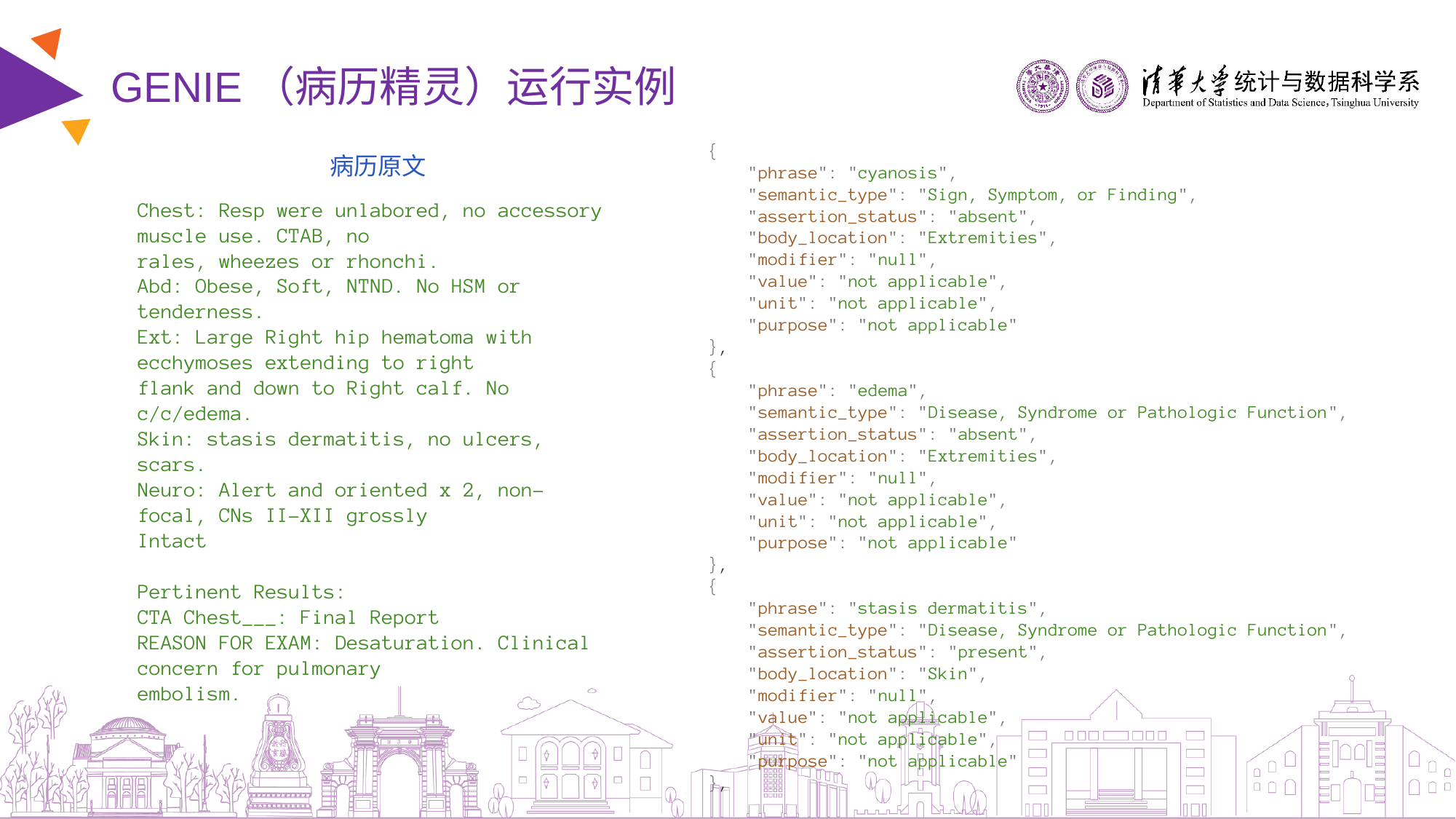

# GENIE（病历精灵）运行实例
{
    "phrase": "cyanosis",
    "semantic_type": "Sign, Symptom, or Finding",
    "assertion_status": "absent",
    "body_location": "Extremities",
    "modifier": "null",
    "value": "not applicable",
    "unit": "not applicable",
    "purpose": "not applicable"
},
{
    "phrase": "edema",
    "semantic_type": "Disease, Syndrome or Pathologic Function",
    "assertion_status": "absent",
    "body_location": "Extremities",
    "modifier": "null",
    "value": "not applicable",
    "unit": "not applicable",
    "purpose": "not applicable"
},
{
    "phrase": "stasis dermatitis",
    "semantic_type": "Disease, Syndrome or Pathologic Function",
    "assertion_status": "present",
    "body_location": "Skin",
    "modifier": "null",
    "value": "not applicable",
    "unit": "not applicable",
    "purpose": "not applicable"
},
病历原文
Chest: Resp were unlabored, no accessory muscle use. CTAB, no
rales, wheezes or rhonchi.
Abd: Obese, Soft, NTND. No HSM or tenderness.
Ext: Large Right hip hematoma with ecchymoses extending to right
flank and down to Right calf. No c/c/edema.
Skin: stasis dermatitis, no ulcers, scars.
Neuro: Alert and oriented x 2, non- focal, CNs II-XII grossly
Intact

Pertinent Results:
CTA Chest___: Final Report
REASON FOR EXAM: Desaturation. Clinical concern for pulmonary
embolism.